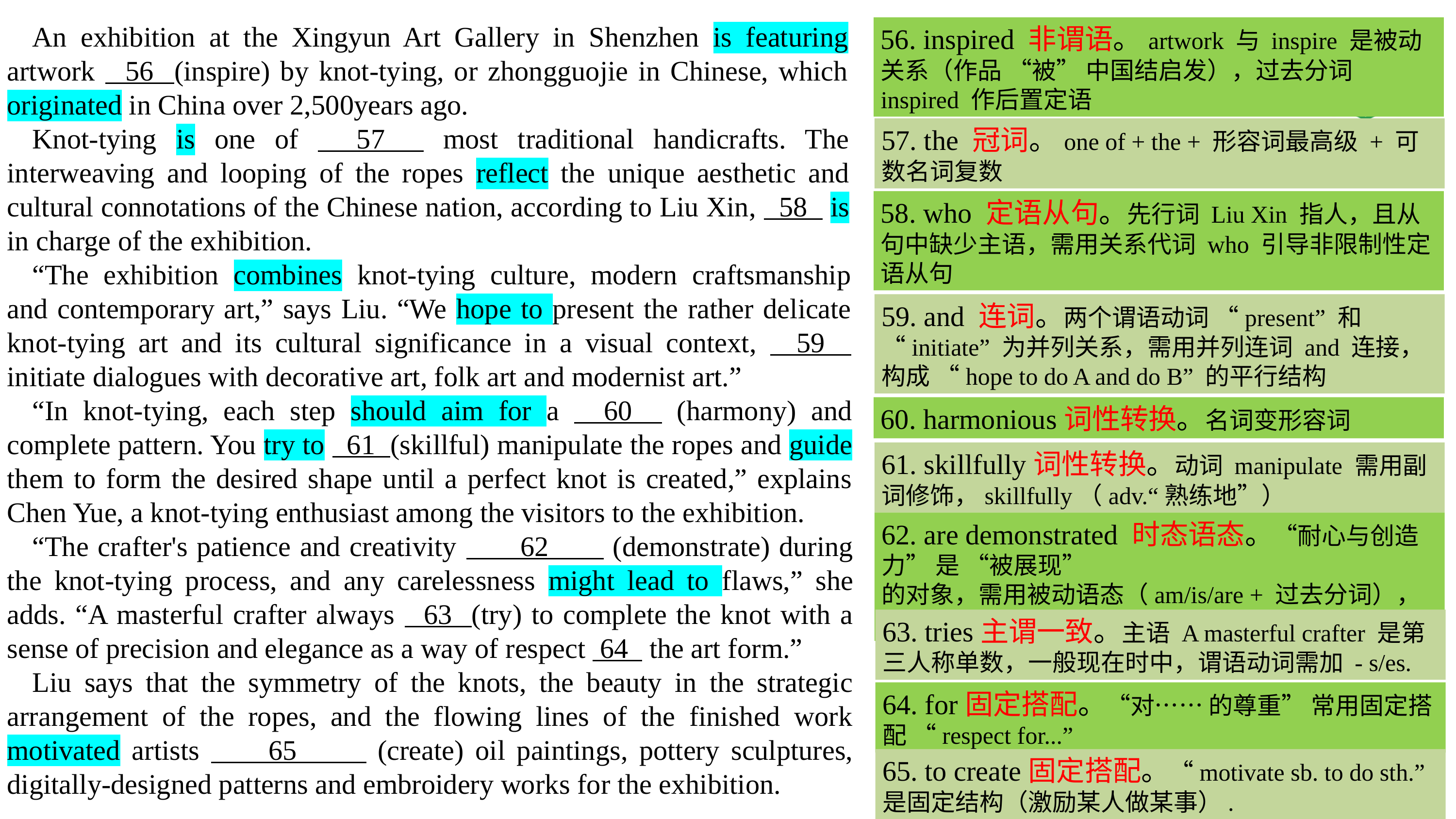

An exhibition at the Xingyun Art Gallery in Shenzhen is featuring artwork   56  (inspire) by knot-tying, or zhongguojie in Chinese, which originated in China over 2,500years ago.
Knot-tying is one of   57   most traditional handicrafts. The interweaving and looping of the ropes reflect the unique aesthetic and cultural connotations of the Chinese nation, according to Liu Xin,   58   is in charge of the exhibition.
“The exhibition combines knot-tying culture, modern craftsmanship and contemporary art,” says Liu. “We hope to present the rather delicate knot-tying art and its cultural significance in a visual context,   59   initiate dialogues with decorative art, folk art and modernist art.”
“In knot-tying, each step should aim for a   60   (harmony) and complete pattern. You try to   61  (skillful) manipulate the ropes and guide them to form the desired shape until a perfect knot is created,” explains Chen Yue, a knot-tying enthusiast among the visitors to the exhibition.
“The crafter's patience and creativity       62       (demonstrate) during the knot-tying process, and any carelessness might lead to flaws,” she adds. “A masterful crafter always   63  (try) to complete the knot with a sense of precision and elegance as a way of respect  64   the art form.”
Liu says that the symmetry of the knots, the beauty in the strategic arrangement of the ropes, and the flowing lines of the finished work motivated artists      65       (create) oil paintings, pottery sculptures, digitally-designed patterns and embroidery works for the exhibition.

56. inspired 非谓语。artwork 与 inspire 是被动关系（作品 “被” 中国结启发），过去分词 inspired 作后置定语
57. the 冠词。one of + the + 形容词最高级 + 可数名词复数
58. who 定语从句。先行词 Liu Xin 指人，且从句中缺少主语，需用关系代词 who 引导非限制性定语从句
59. and 连词。两个谓语动词 “present” 和 “initiate” 为并列关系，需用并列连词 and 连接，构成 “hope to do A and do B” 的平行结构
60. harmonious词性转换。名词变形容词
61. skillfully词性转换。动词 manipulate 需用副词修饰，skillfully（adv.“熟练地”）
62. are demonstrated 时态语态。“耐心与创造力” 是 “被展现” 的对象，需用被动语态（am/is/are + 过去分词），结合主语为复数.
63. tries主谓一致。主语 A masterful crafter 是第三人称单数，一般现在时中，谓语动词需加 - s/es.
64. for固定搭配。“对…… 的尊重” 常用固定搭配 “respect for...”
65. to create固定搭配。“motivate sb. to do sth.” 是固定结构（激励某人做某事）.